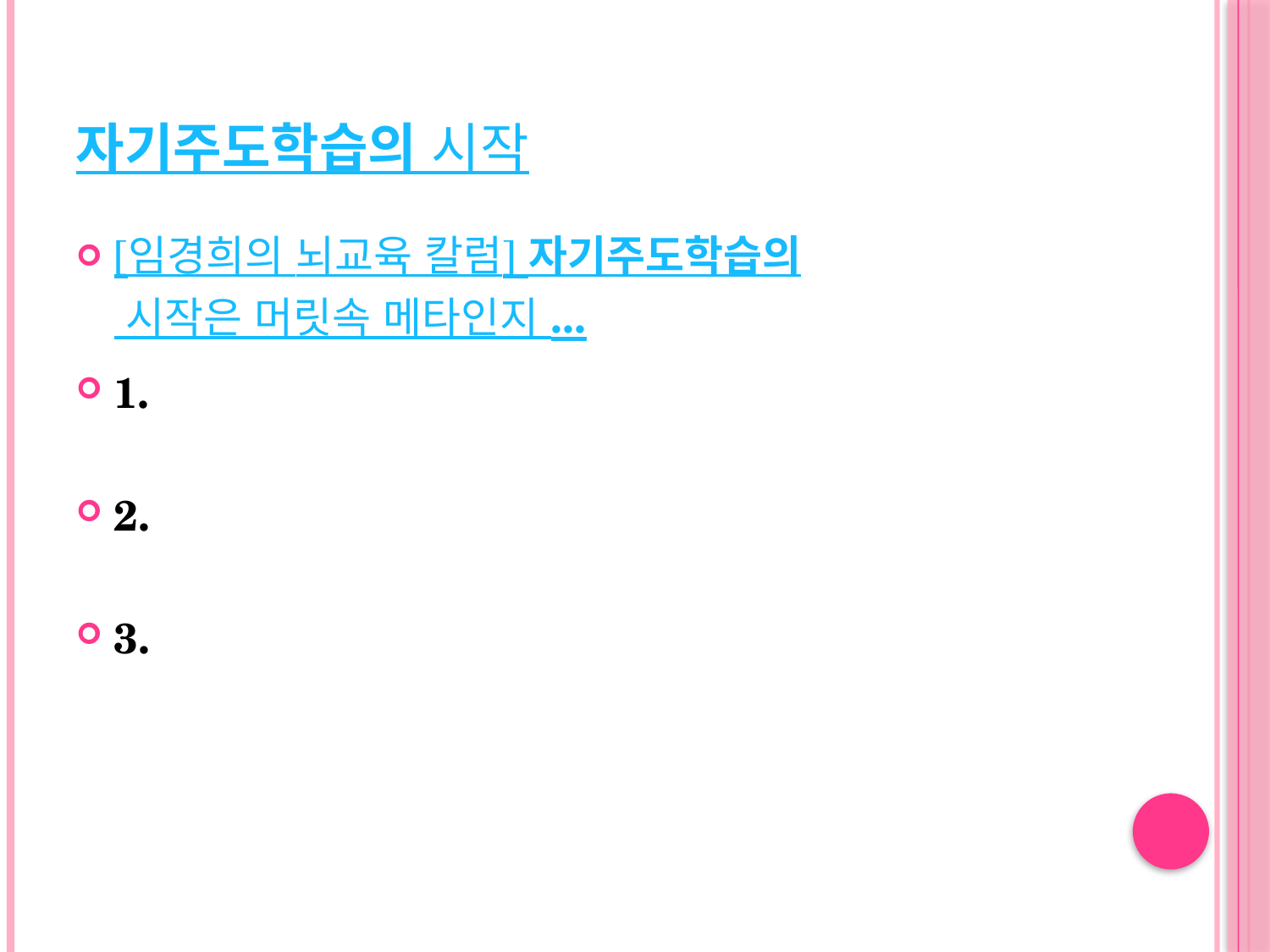

# 자기주도학습의 시작
[임경희의 뇌교육 칼럼] 자기주도학습의 시작은 머릿속 메타인지 ...
1.

2.

3.